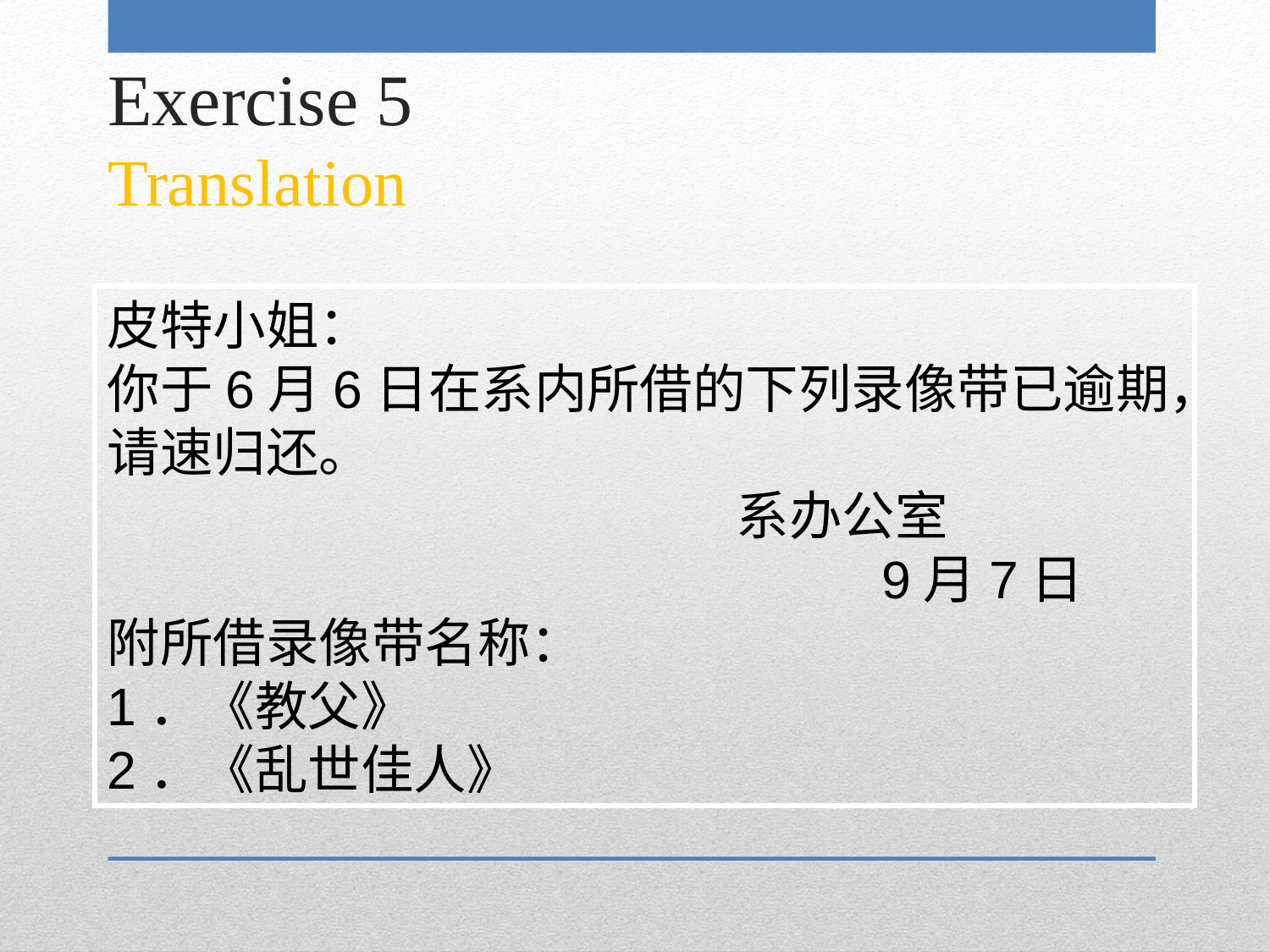

# Exercise 5 Translation
皮特小姐：
你于6月6日在系内所借的下列录像带已逾期，请速归还。
                                                    系办公室
                                                     9月7日
附所借录像带名称：
1．《教父》
2．《乱世佳人》